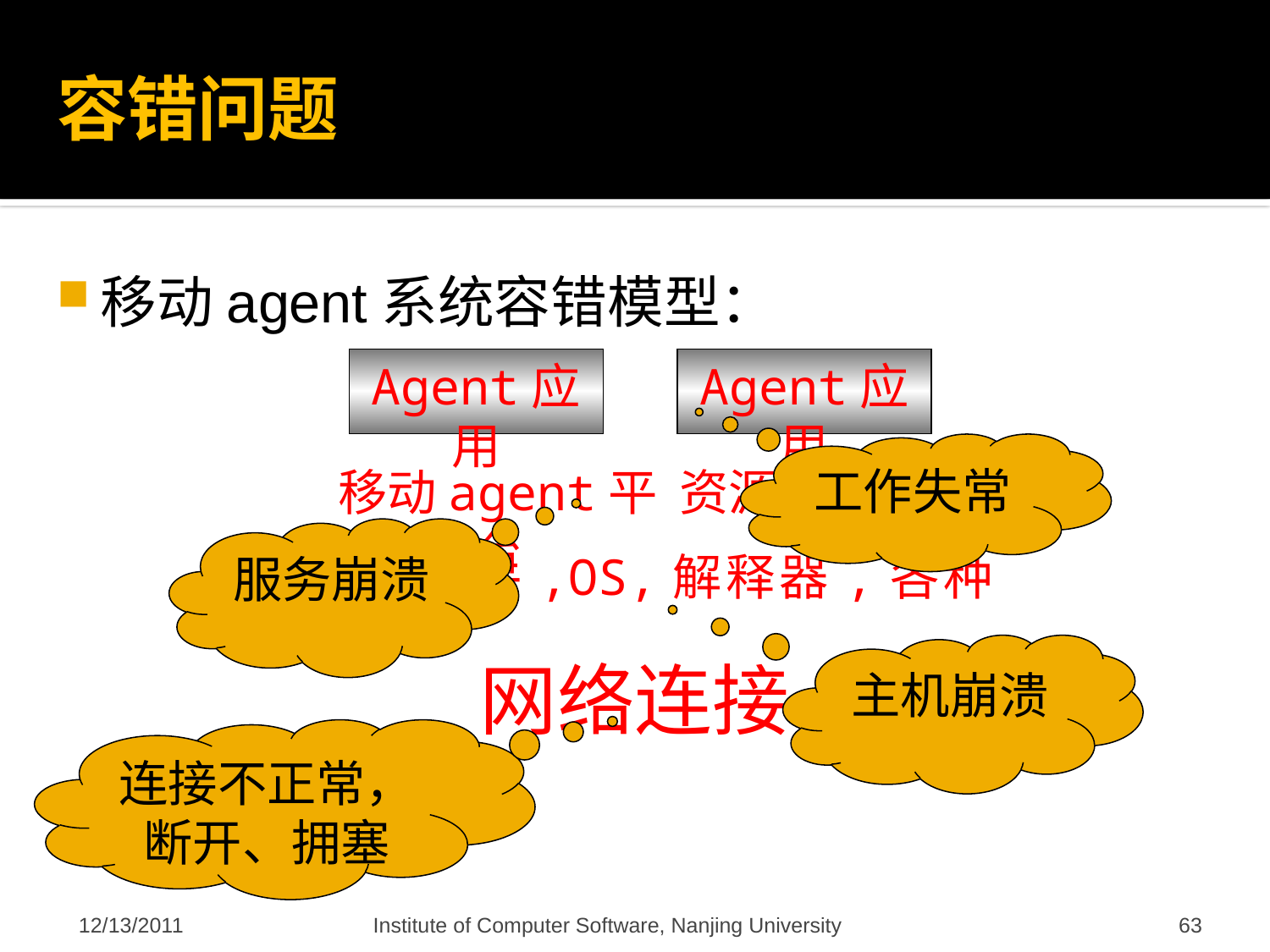

# 容错问题
移动agent系统容错模型：
Agent应用
Agent应用
工作失常

移动agent平台
资源包装器
服务崩溃
主机(硬件,OS,解释器,各种资源)

主机崩溃
网络连接

连接不正常，断开、拥塞
63
12/13/2011
Institute of Computer Software, Nanjing University
63